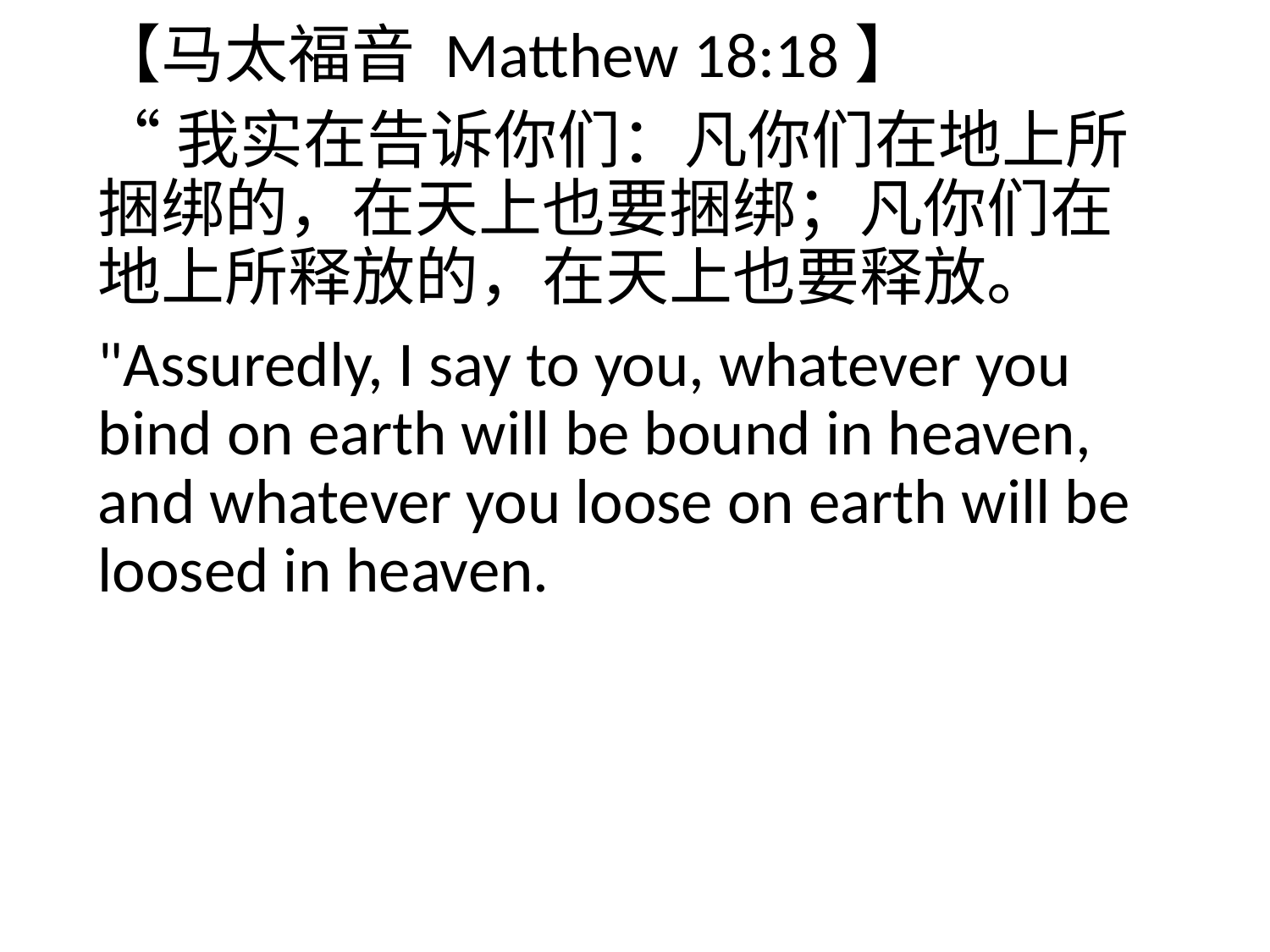

【马太福音 Matthew 18:18】
“我实在告诉你们：凡你们在地上所捆绑的，在天上也要捆绑；凡你们在地上所释放的，在天上也要释放。
"Assuredly, I say to you, whatever you bind on earth will be bound in heaven, and whatever you loose on earth will be loosed in heaven.